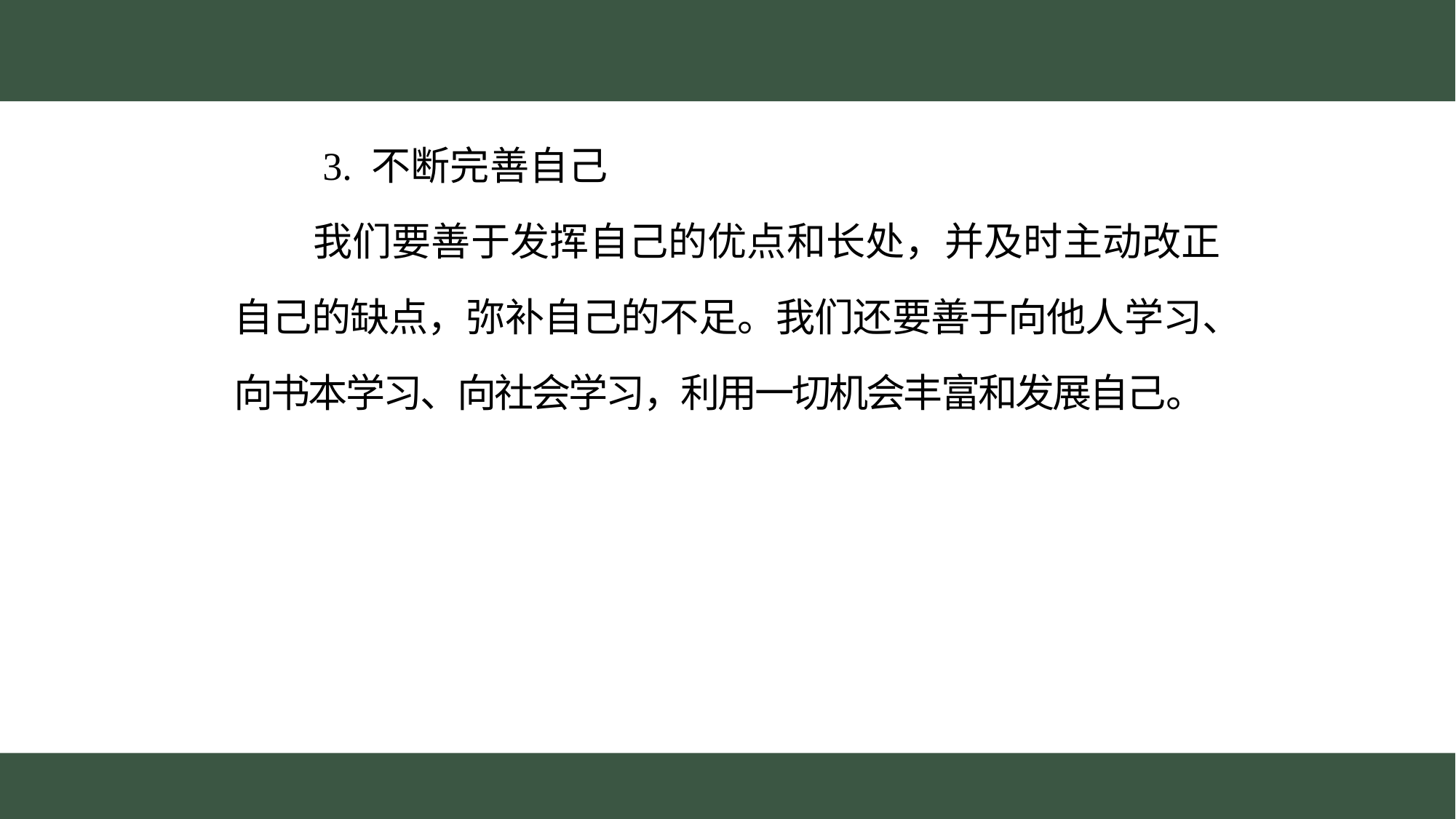

3. 不断完善自己
　　我们要善于发挥自己的优点和长处，并及时主动改正
自己的缺点，弥补自己的不足。我们还要善于向他人学习、
向书本学习、向社会学习，利用一切机会丰富和发展自己。